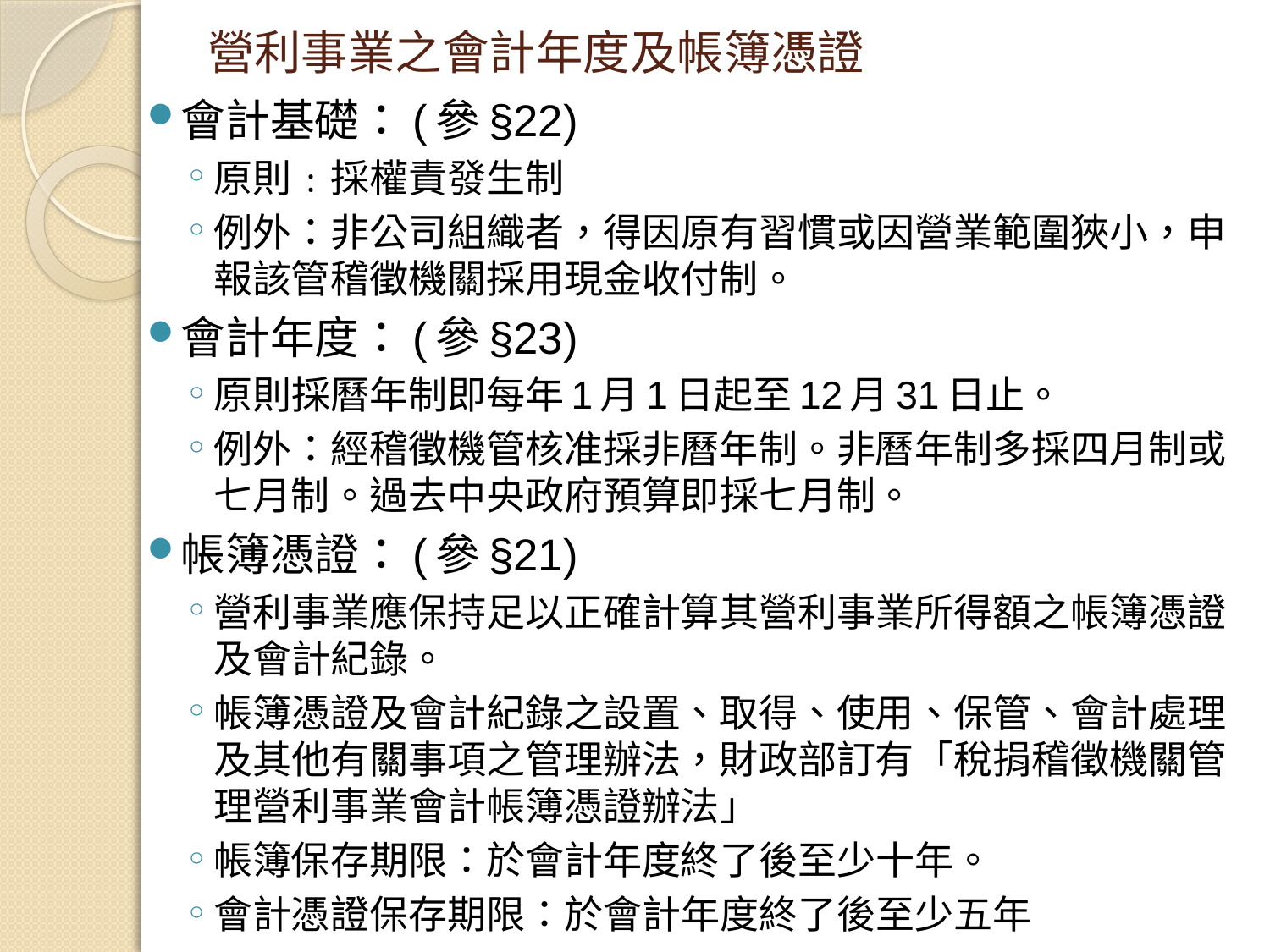

# 營利事業之會計年度及帳簿憑證
會計基礎：(參§22)
原則﹕採權責發生制
例外：非公司組織者，得因原有習慣或因營業範圍狹小，申報該管稽徵機關採用現金收付制。
會計年度：(參§23)
原則採曆年制即每年1月1日起至12月31日止。
例外：經稽徵機管核准採非曆年制。非曆年制多採四月制或七月制。過去中央政府預算即採七月制。
帳簿憑證：(參§21)
營利事業應保持足以正確計算其營利事業所得額之帳簿憑證及會計紀錄。
帳簿憑證及會計紀錄之設置、取得、使用、保管、會計處理及其他有關事項之管理辦法，財政部訂有「稅捐稽徵機關管理營利事業會計帳簿憑證辦法」
帳簿保存期限：於會計年度終了後至少十年。
會計憑證保存期限：於會計年度終了後至少五年